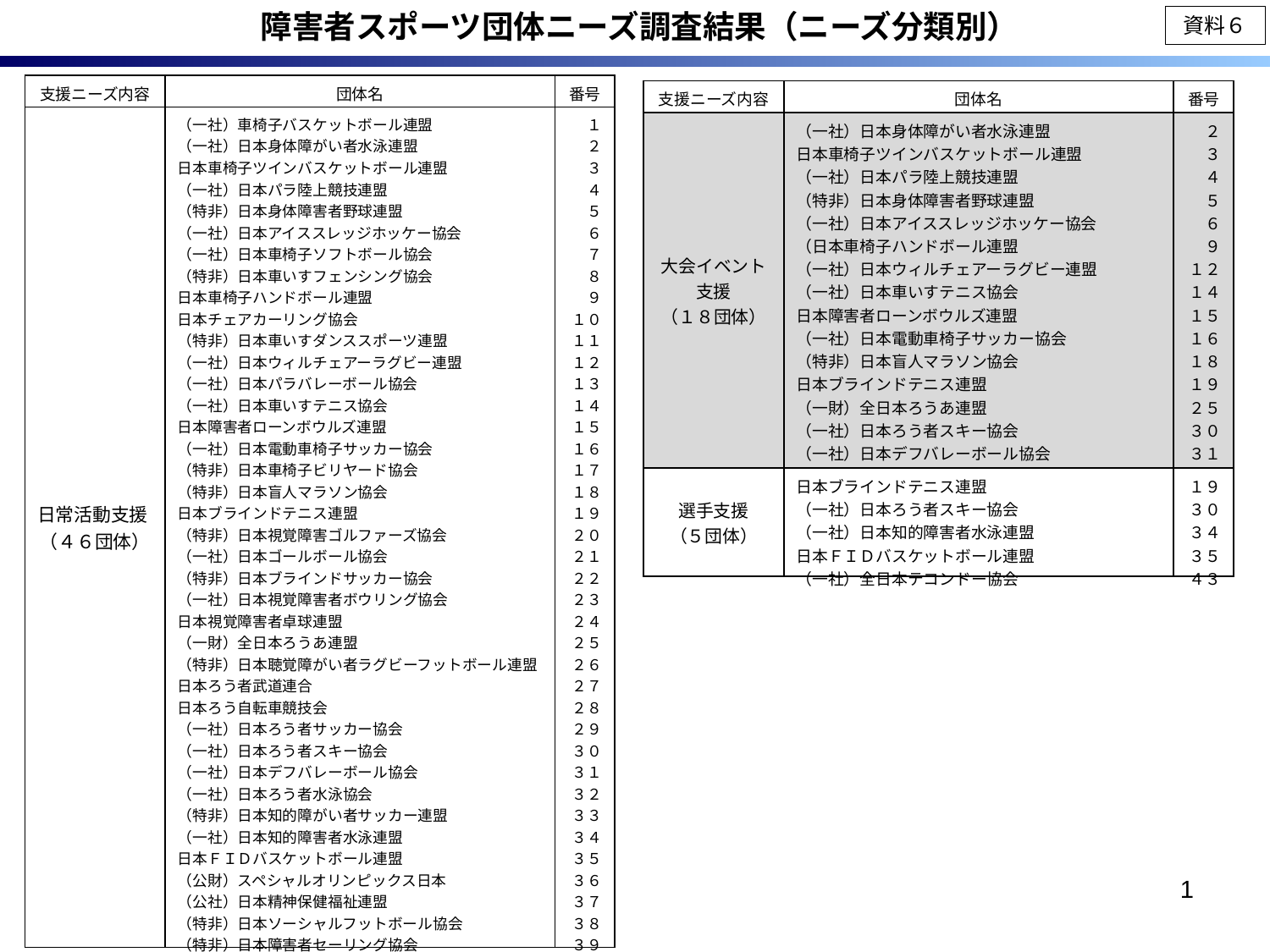

障害者スポーツ団体ニーズ調査結果（ニーズ分類別）
資料６

| 支援ニーズ内容 | 団体名 | 番号 |
| --- | --- | --- |
| 日常活動支援 （４６団体） | （一社）車椅子バスケットボール連盟 （一社）日本身体障がい者水泳連盟 日本車椅子ツインバスケットボール連盟 （一社）日本パラ陸上競技連盟 （特非）日本身体障害者野球連盟 （一社）日本アイススレッジホッケー協会 （一社）日本車椅子ソフトボール協会 （特非）日本車いすフェンシング協会 日本車椅子ハンドボール連盟 日本チェアカーリング協会 （特非）日本車いすダンススポーツ連盟 （一社）日本ウィルチェアーラグビー連盟 （一社）日本パラバレーボール協会 （一社）日本車いすテニス協会 日本障害者ローンボウルズ連盟 （一社）日本電動車椅子サッカー協会 （特非）日本車椅子ビリヤード協会 （特非）日本盲人マラソン協会 日本ブラインドテニス連盟 （特非）日本視覚障害ゴルファーズ協会 （一社）日本ゴールボール協会 （特非）日本ブラインドサッカー協会 （一社）日本視覚障害者ボウリング協会 日本視覚障害者卓球連盟 （一財）全日本ろうあ連盟 （特非）日本聴覚障がい者ラグビーフットボール連盟 日本ろう者武道連合 日本ろう自転車競技会 （一社）日本ろう者サッカー協会 （一社）日本ろう者スキー協会 （一社）日本デフバレーボール協会 （一社）日本ろう者水泳協会 （特非）日本知的障がい者サッカー連盟 （一社）日本知的障害者水泳連盟 日本ＦＩＤバスケットボール連盟 （公財）スペシャルオリンピックス日本 （公社）日本精神保健福祉連盟 （特非）日本ソーシャルフットボール協会 （特非）日本障害者セーリング協会 日本障害者カヌー協会 日本障害者シンクロナイズドスイミング協会 日本障害者フライングディスク連盟 （一社）全日本テコンドー協会 （一社）スポーツ吹矢協会 （公社）日本トライアスロン連合 日本卓球バレー連盟 | １ ２ ３ ４ ５ ６ ７ ８ ９ １０ １１ １２ １３ １４ １５ １６ １７ １８ １９ ２０ ２１ ２２ ２３ ２４ ２５ ２６ ２７ ２８ ２９ ３０ ３１ ３２ ３３ ３４ ３５ ３６ ３７ ３８ ３９ ４０ ４１ ４２ ４３ ４４ ４５ ４６ |
| 支援ニーズ内容 | 団体名 | 番号 |
| --- | --- | --- |
| 大会イベント 支援 （１８団体） | （一社）日本身体障がい者水泳連盟 日本車椅子ツインバスケットボール連盟 （一社）日本パラ陸上競技連盟 （特非）日本身体障害者野球連盟 （一社）日本アイススレッジホッケー協会 （日本車椅子ハンドボール連盟 （一社）日本ウィルチェアーラグビー連盟 （一社）日本車いすテニス協会 日本障害者ローンボウルズ連盟 （一社）日本電動車椅子サッカー協会 （特非）日本盲人マラソン協会 日本ブラインドテニス連盟 （一財）全日本ろうあ連盟 （一社）日本ろう者スキー協会 （一社）日本デフバレーボール協会 （公財）スペシャルオリンピックス日本 日本障害者フライングディスク連盟 日本卓球バレー連盟 | ２ ３ ４ ５ ６ ９ １２ １４ １５ １６ １８ １９ ２５ ３０ ３１ ３６ ４２ ４６ |
| 選手支援 （５団体） | 日本ブラインドテニス連盟 （一社）日本ろう者スキー協会 （一社）日本知的障害者水泳連盟 日本ＦＩＤバスケットボール連盟 （一社）全日本テコンドー協会 | １９ ３０ ３４ ３５ ４３ |
1